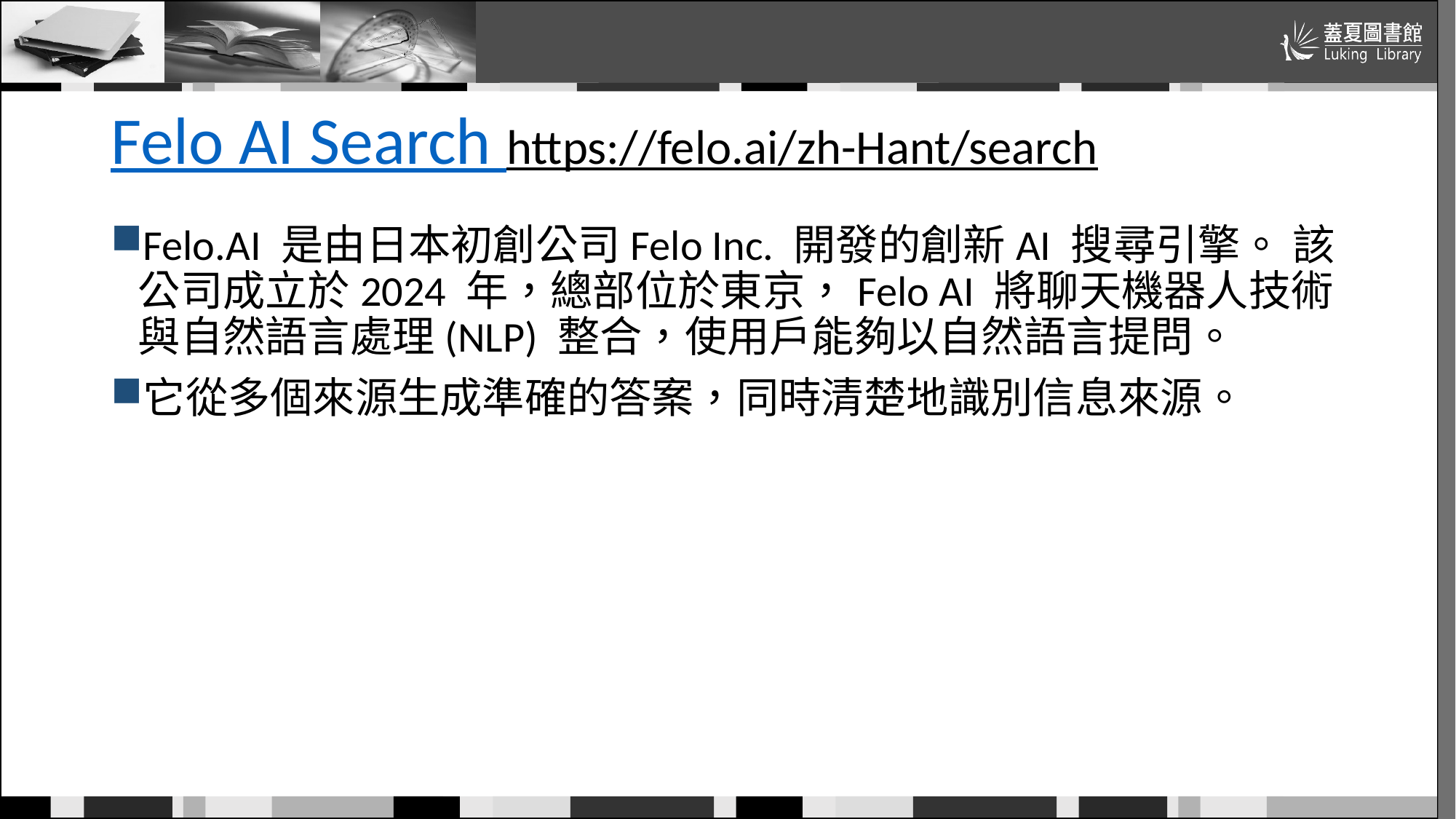

# Felo AI Search https://felo.ai/zh-Hant/search
Felo.AI 是由日本初創公司Felo Inc. 開發的創新AI 搜尋引擎。 該公司成立於2024 年，總部位於東京，Felo AI 將聊天機器人技術與自然語言處理(NLP) 整合，使用戶能夠以自然語言提問。
它從多個來源生成準確的答案，同時清楚地識別信息來源。